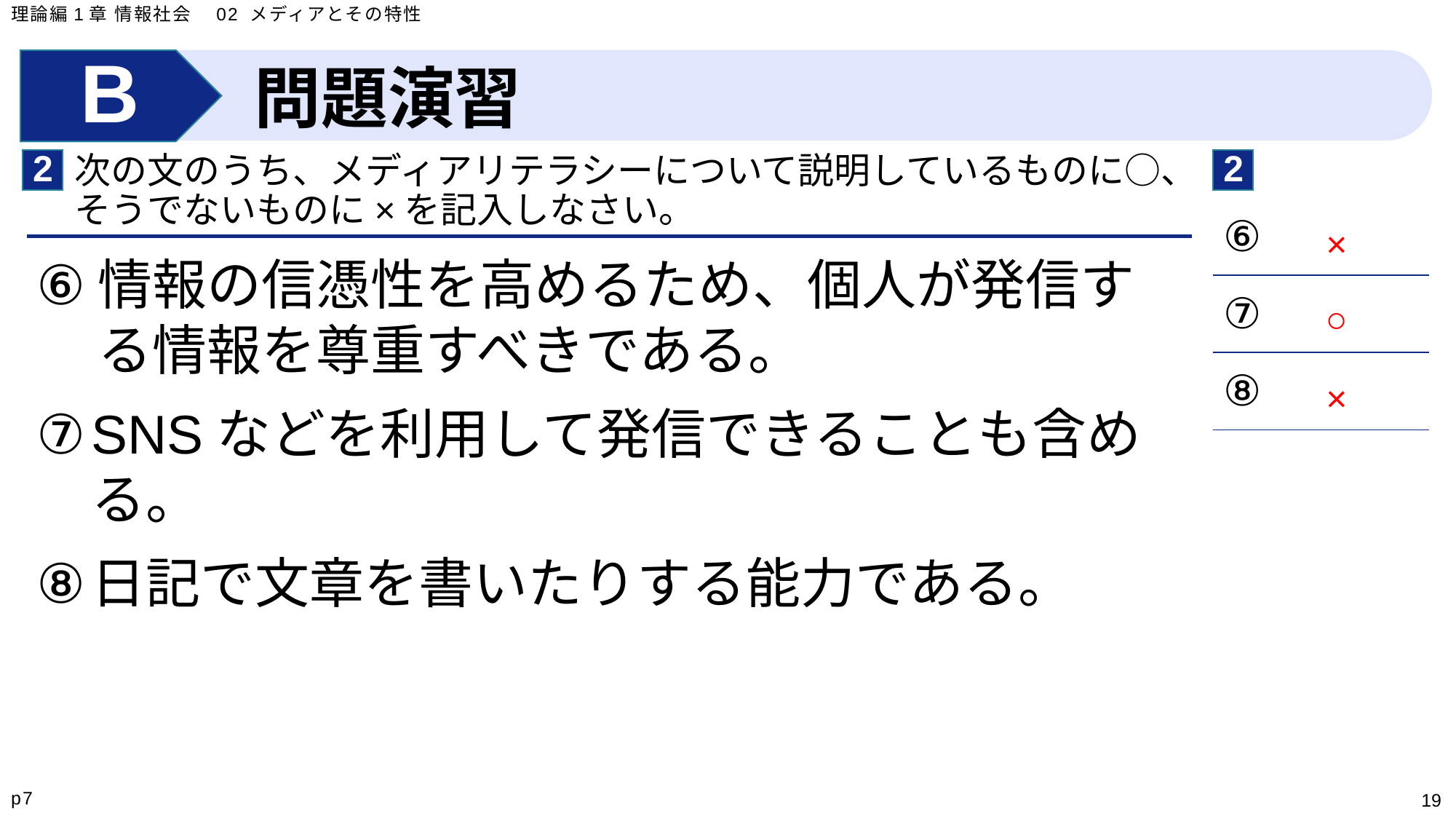

理論編1章 情報社会　02 メディアとその特性
問題演習
2
2
次の文のうち、メディアリテラシーについて説明しているものに○、そうでないものに×を記入しなさい。
| ⑥ |
| --- |
| ⑦ |
| ⑧ |
×
情報の信憑性を高めるため、個人が発信する情報を尊重すべきである。
SNSなどを利用して発信できることも含める。
日記で文章を書いたりする能力である。
○
×
p7
19